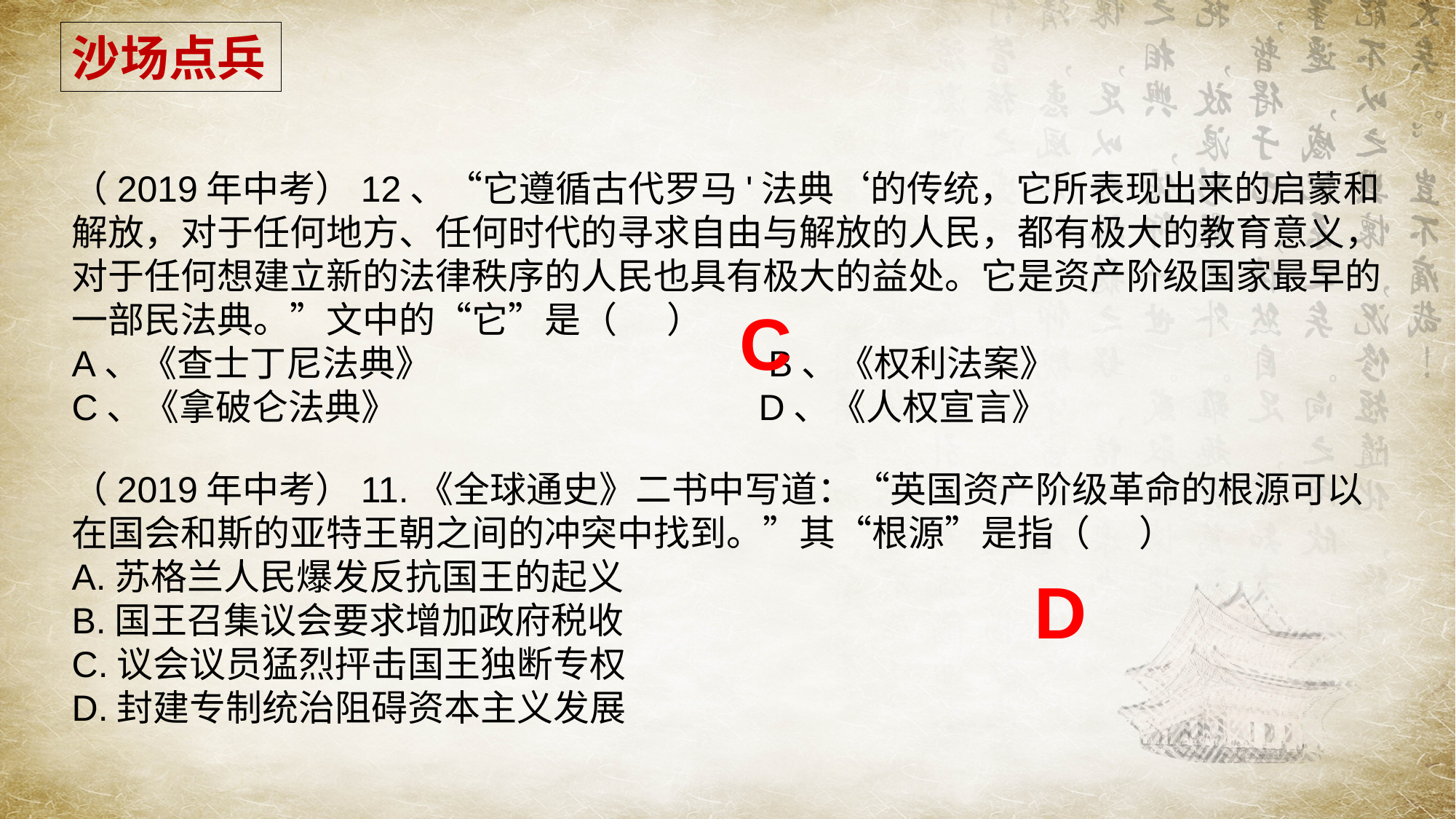

沙场点兵
（2019年中考）12、“它遵循古代罗马'法典‘的传统，它所表现出来的启蒙和解放，对于任何地方、任何时代的寻求自由与解放的人民，都有极大的教育意义，对于任何想建立新的法律秩序的人民也具有极大的益处。它是资产阶级国家最早的一部民法典。”文中的“它”是（      ）
A、《查士丁尼法典》                                        B、《权利法案》
C、《拿破仑法典》                                           D、《人权宣言》
C
（2019年中考）11.《全球通史》二书中写道：“英国资产阶级革命的根源可以在国会和斯的亚特王朝之间的冲突中找到。”其“根源”是指（      ）A.苏格兰人民爆发反抗国王的起义B.国王召集议会要求增加政府税收C.议会议员猛烈抨击国王独断专权D.封建专制统治阻碍资本主义发展
D